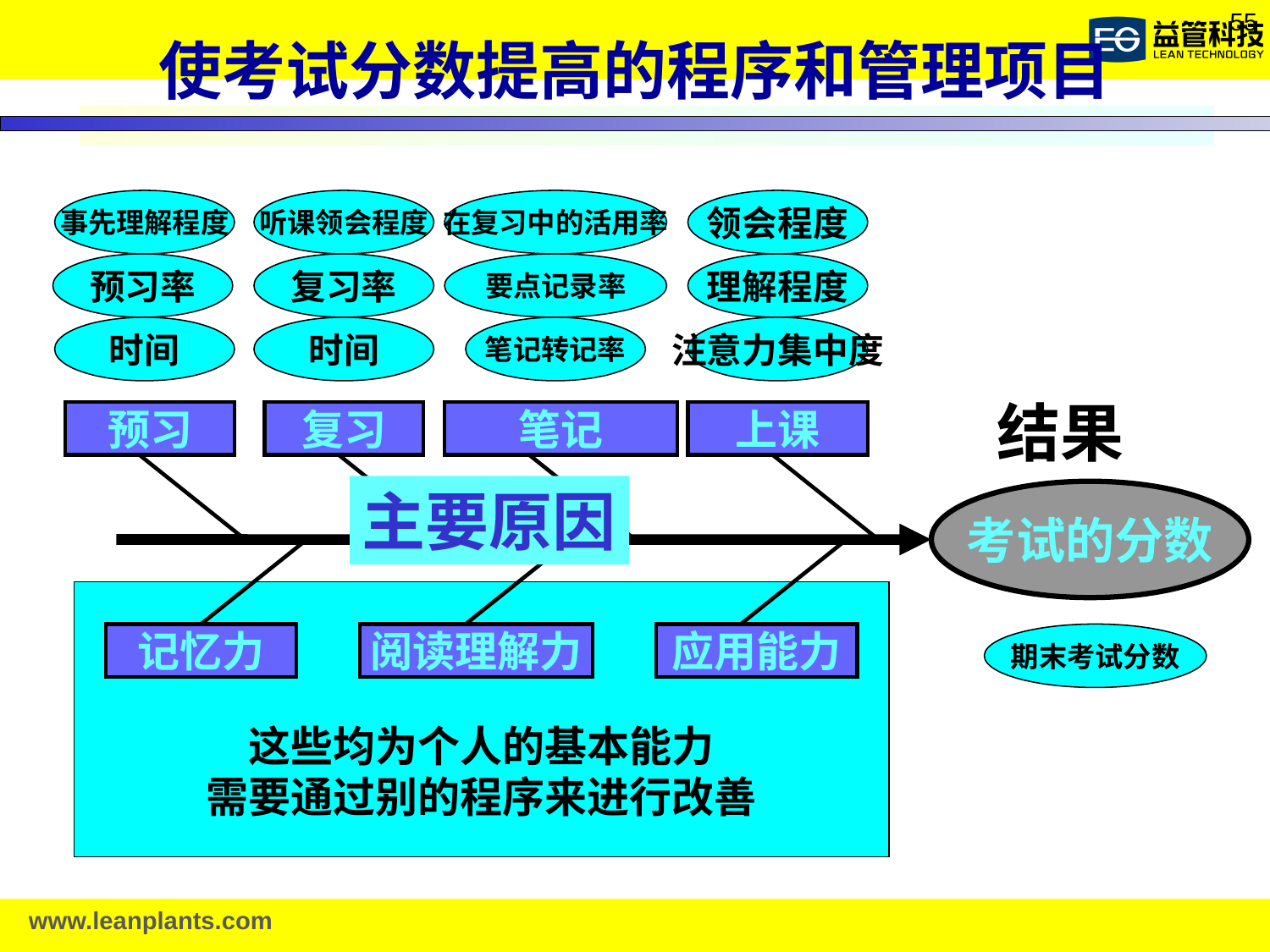

55
使考试分数提高的程序和管理项目

事先理解程度
听课领会程度
在复习中的活用率
领会程度
预习率
复习率
要点记录率
理解程度
时间
时间
笔记转记率
注意力集中度
结果
预习
复习
笔记
上课

主要原因
考试的分数

记忆力

应用能力

这些均为个人的基本能力
需要通过别的程序来进行改善
阅读理解力
期末考试分数